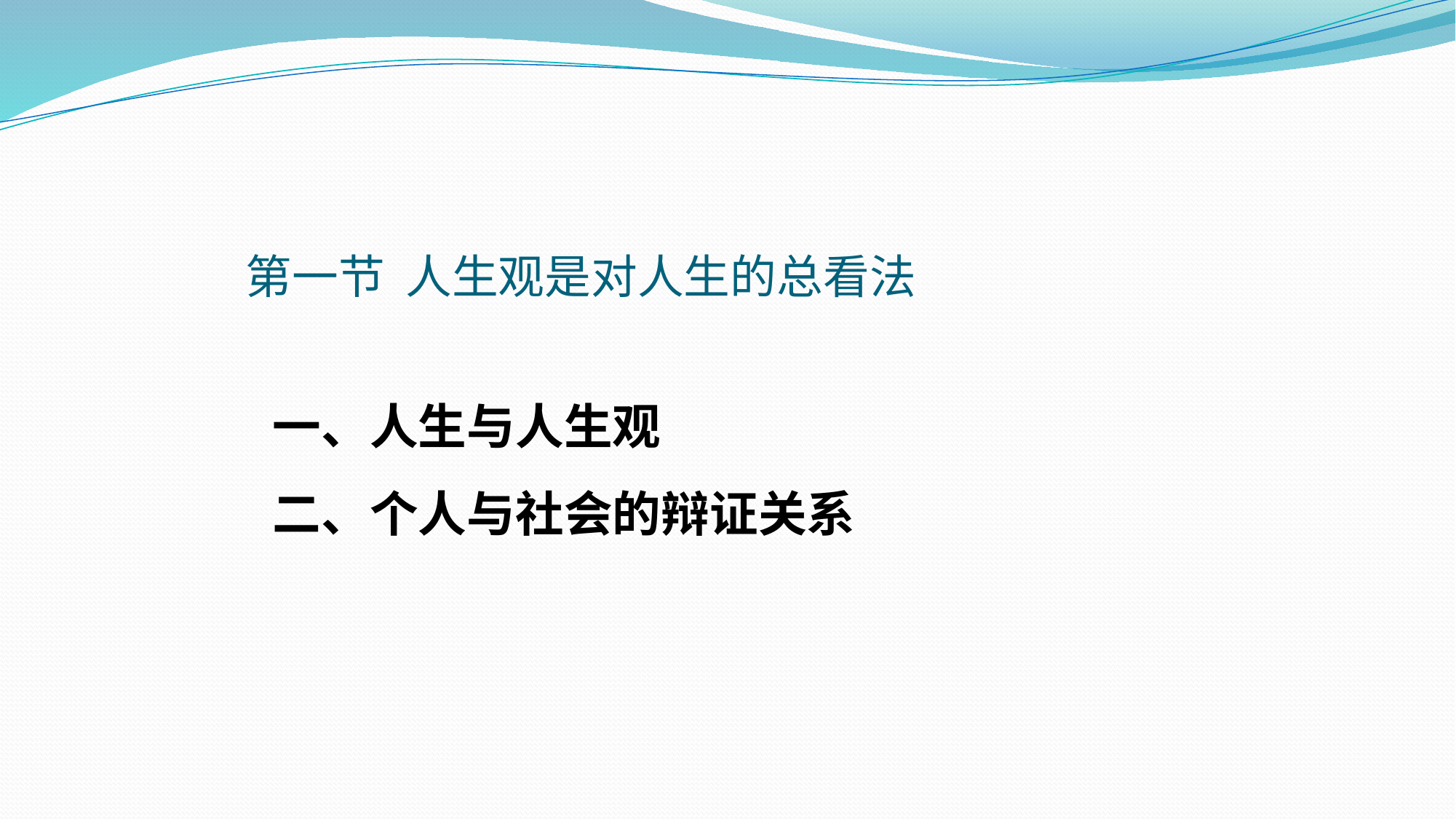

第一节  人生观是对人生的总看法
一、人生与人生观
二、个人与社会的辩证关系